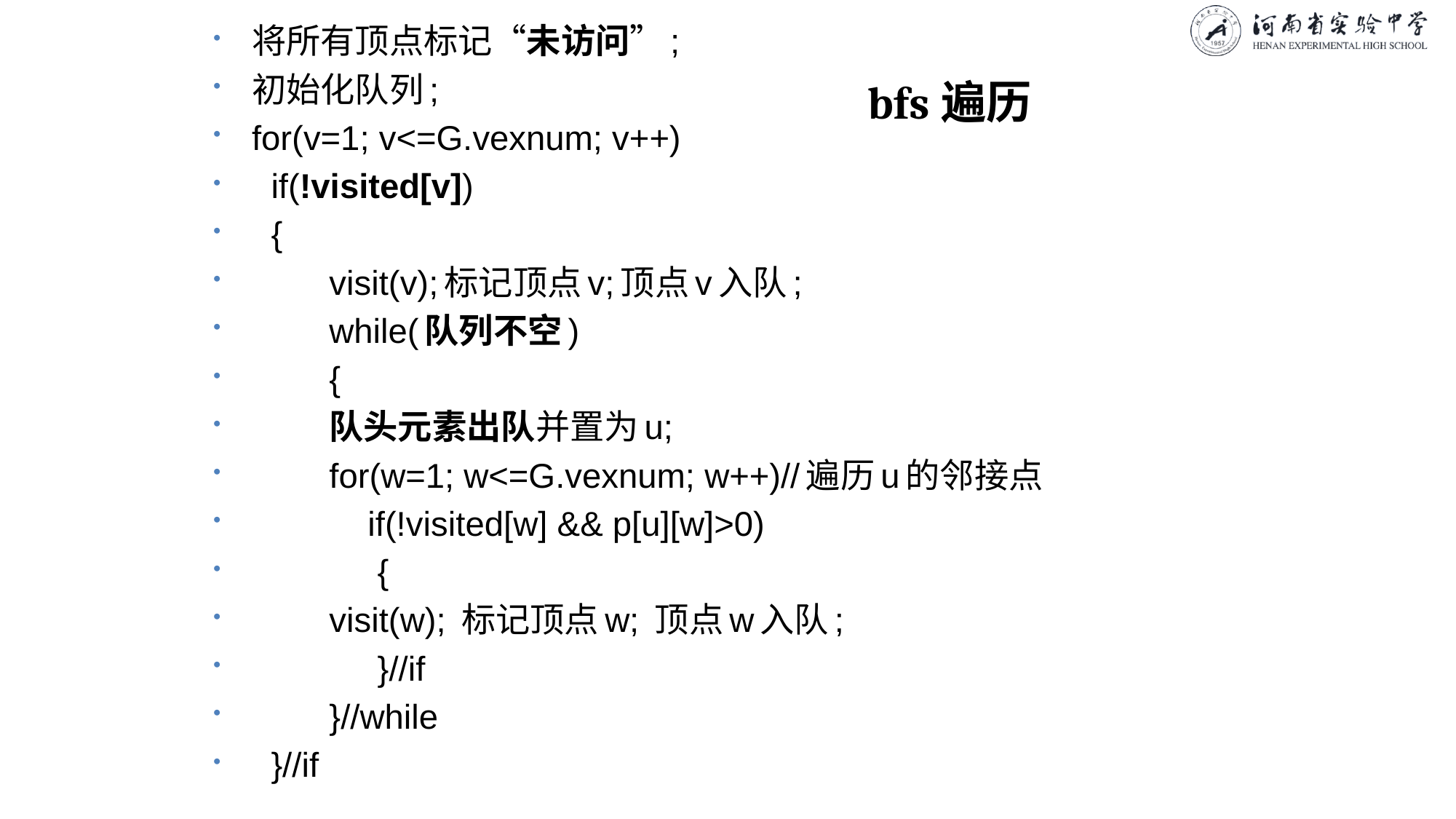

将所有顶点标记“未访问”;
初始化队列;
for(v=1; v<=G.vexnum; v++)
  if(!visited[v])
  {
	visit(v);标记顶点v;顶点v入队;
	while(队列不空)
	{
		队头元素出队并置为u;
		for(w=1; w<=G.vexnum; w++)//遍历u的邻接点
		    if(!visited[w] && p[u][w]>0)
		     {
			visit(w); 标记顶点w; 顶点w入队;
		     }//if
	}//while
  }//if
# bfs遍历